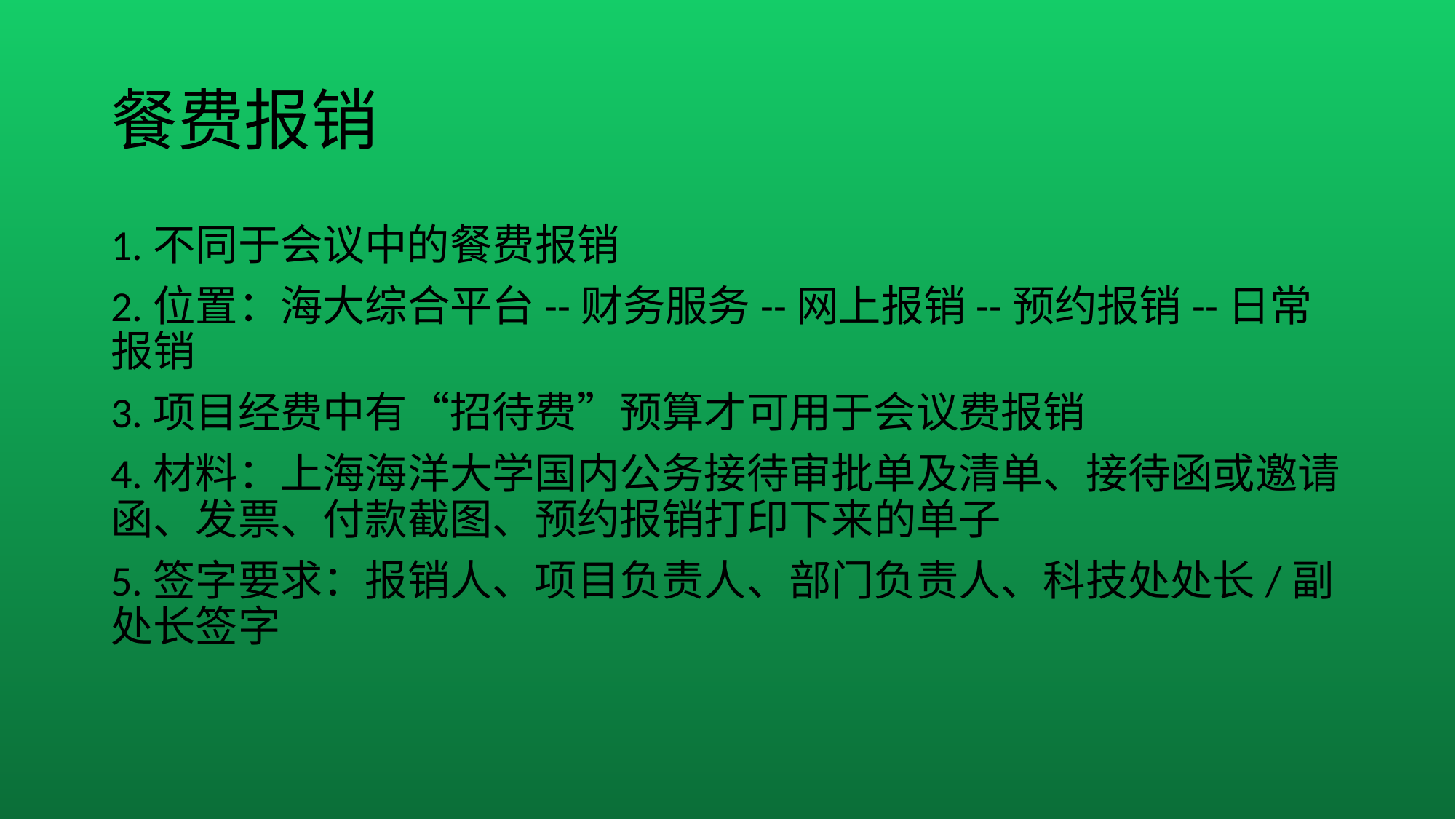

# 餐费报销
1.不同于会议中的餐费报销
2.位置：海大综合平台--财务服务--网上报销--预约报销--日常报销
3.项目经费中有“招待费”预算才可用于会议费报销
4.材料：上海海洋大学国内公务接待审批单及清单、接待函或邀请函、发票、付款截图、预约报销打印下来的单子
5.签字要求：报销人、项目负责人、部门负责人、科技处处长/副处长签字